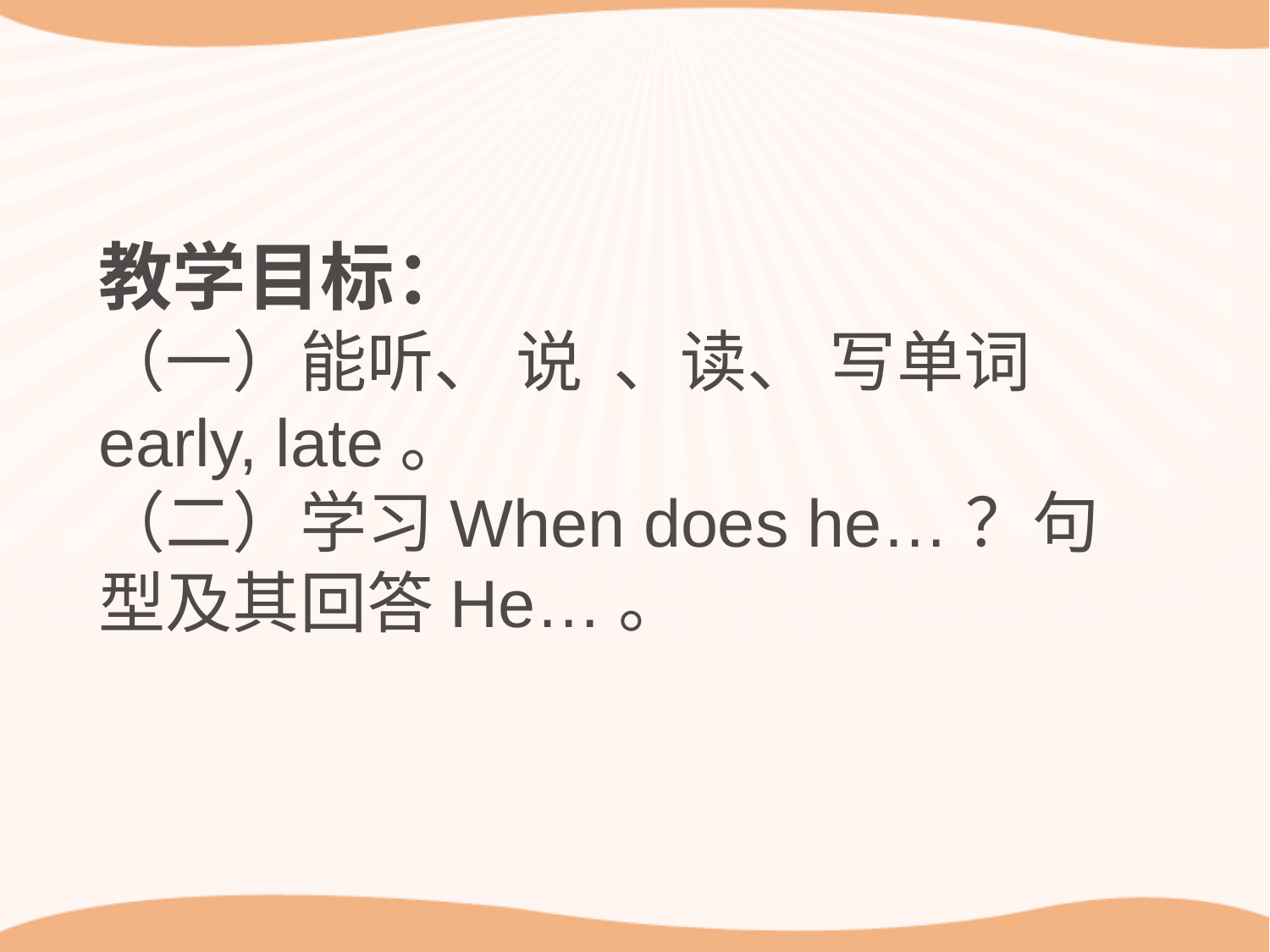

教学目标：
（一）能听、 说  、读、 写单词early, late。
（二）学习When does he…？句型及其回答He…。